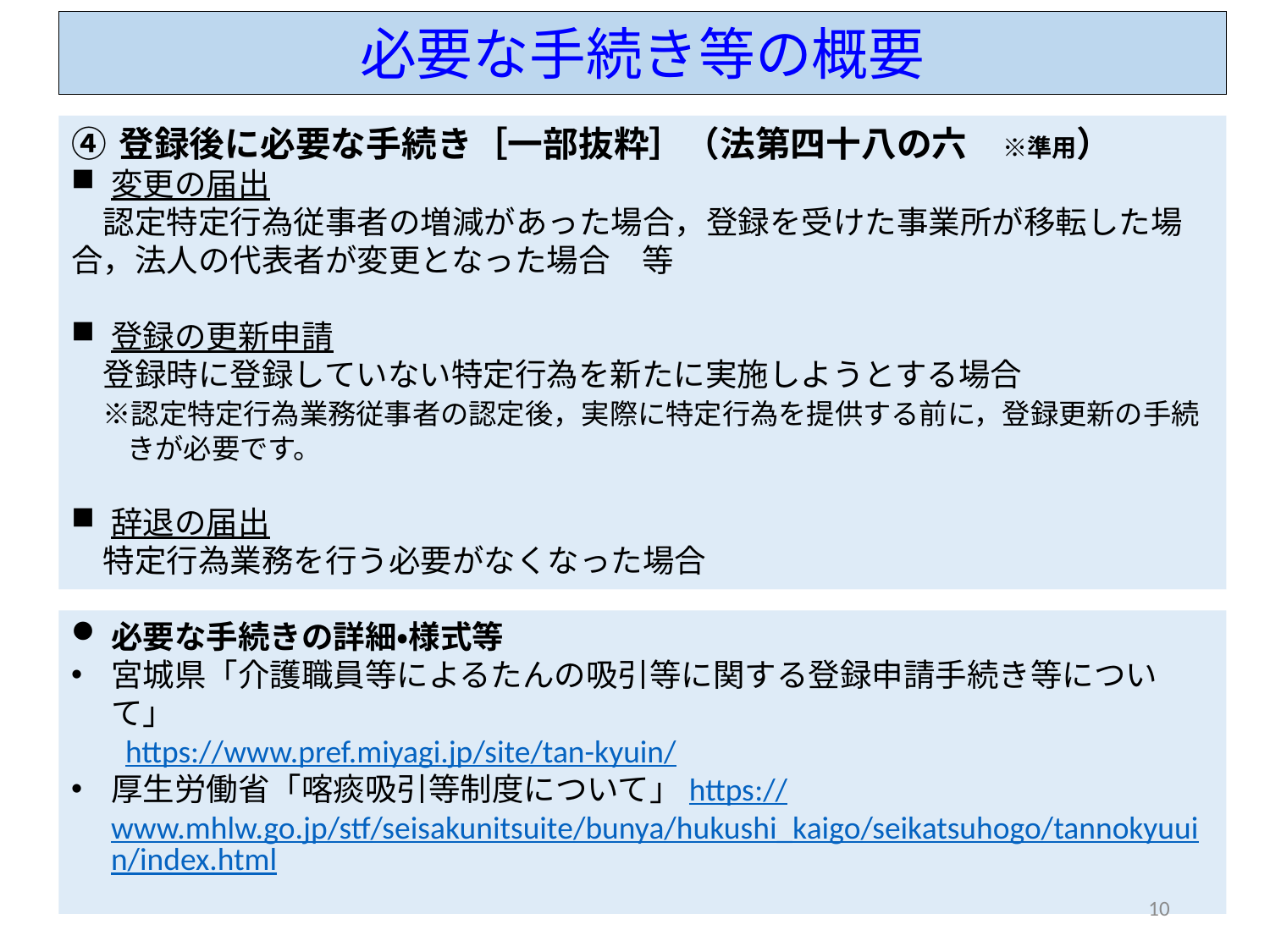

必要な手続き等の概要
登録後に必要な手続き［一部抜粋］（法第四十八の六　※準用）
変更の届出
　認定特定行為従事者の増減があった場合，登録を受けた事業所が移転した場合，法人の代表者が変更となった場合　等

登録の更新申請
　登録時に登録していない特定行為を新たに実施しようとする場合
　※認定特定行為業務従事者の認定後，実際に特定行為を提供する前に，登録更新の手続
　　きが必要です。

辞退の届出
　特定行為業務を行う必要がなくなった場合

必要な手続きの詳細・様式等
宮城県「介護職員等によるたんの吸引等に関する登録申請手続き等について」
 　https://www.pref.miyagi.jp/site/tan-kyuin/
厚生労働省「喀痰吸引等制度について」https://www.mhlw.go.jp/stf/seisakunitsuite/bunya/hukushi_kaigo/seikatsuhogo/tannokyuuin/index.html
10